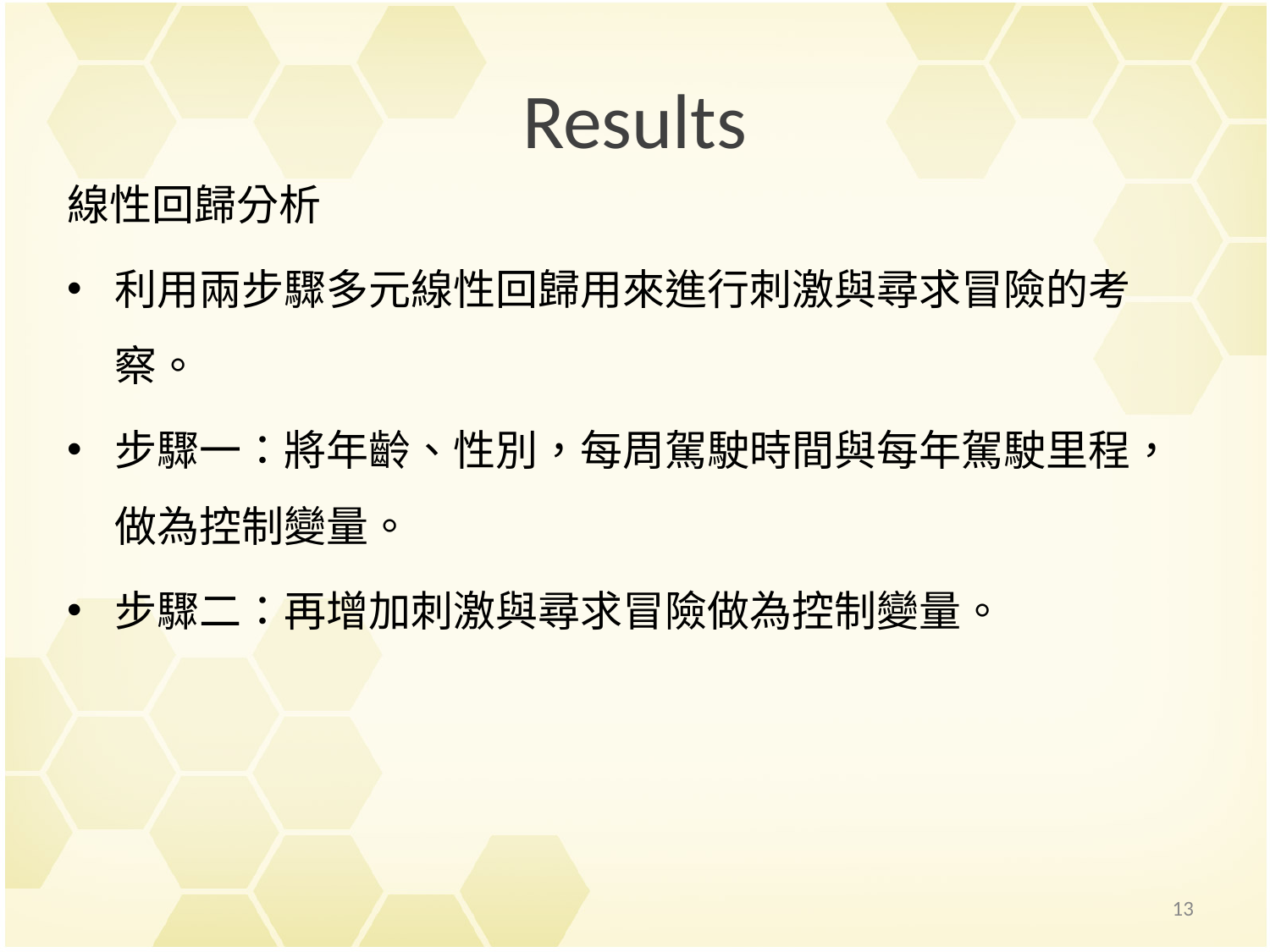

# Results
線性回歸分析
利用兩步驟多元線性回歸用來進行刺激與尋求冒險的考察。
步驟一：將年齡、性別，每周駕駛時間與每年駕駛里程，做為控制變量。
步驟二：再增加刺激與尋求冒險做為控制變量。
13